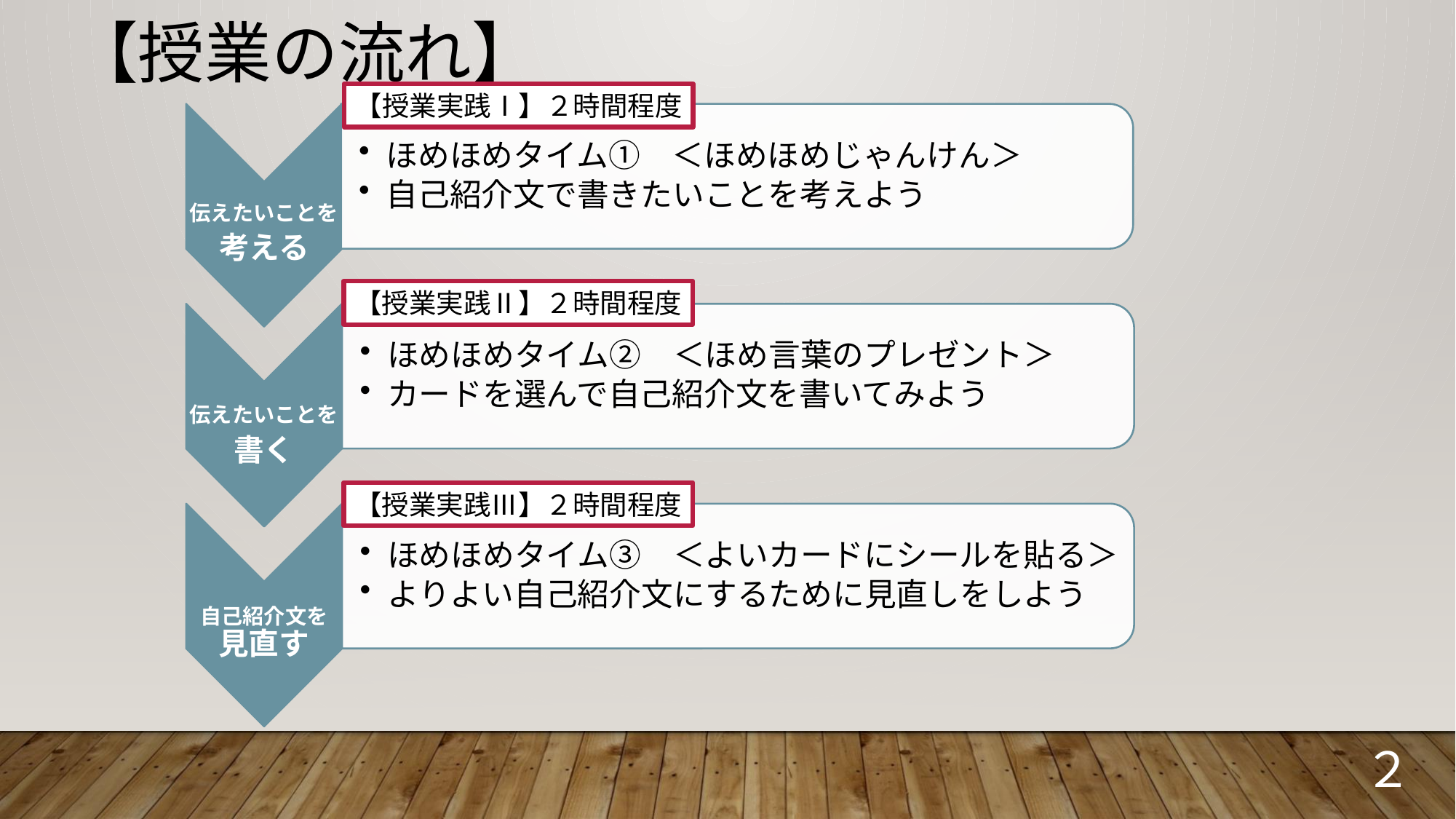

【授業の流れ】
【授業実践Ⅰ】２時間程度

伝えたいことを
考える
ほめほめタイム①　＜ほめほめじゃんけん＞
自己紹介文で書きたいことを考えよう

伝えたいことを
書く

ほめほめタイム②　＜ほめ言葉のプレゼント＞
カードを選んで自己紹介文を書いてみよう

自己紹介文を見直す
ほめほめタイム③　＜よいカードにシールを貼る＞
よりよい自己紹介文にするために見直しをしよう
【授業実践Ⅱ】２時間程度
【授業実践Ⅲ】２時間程度
２